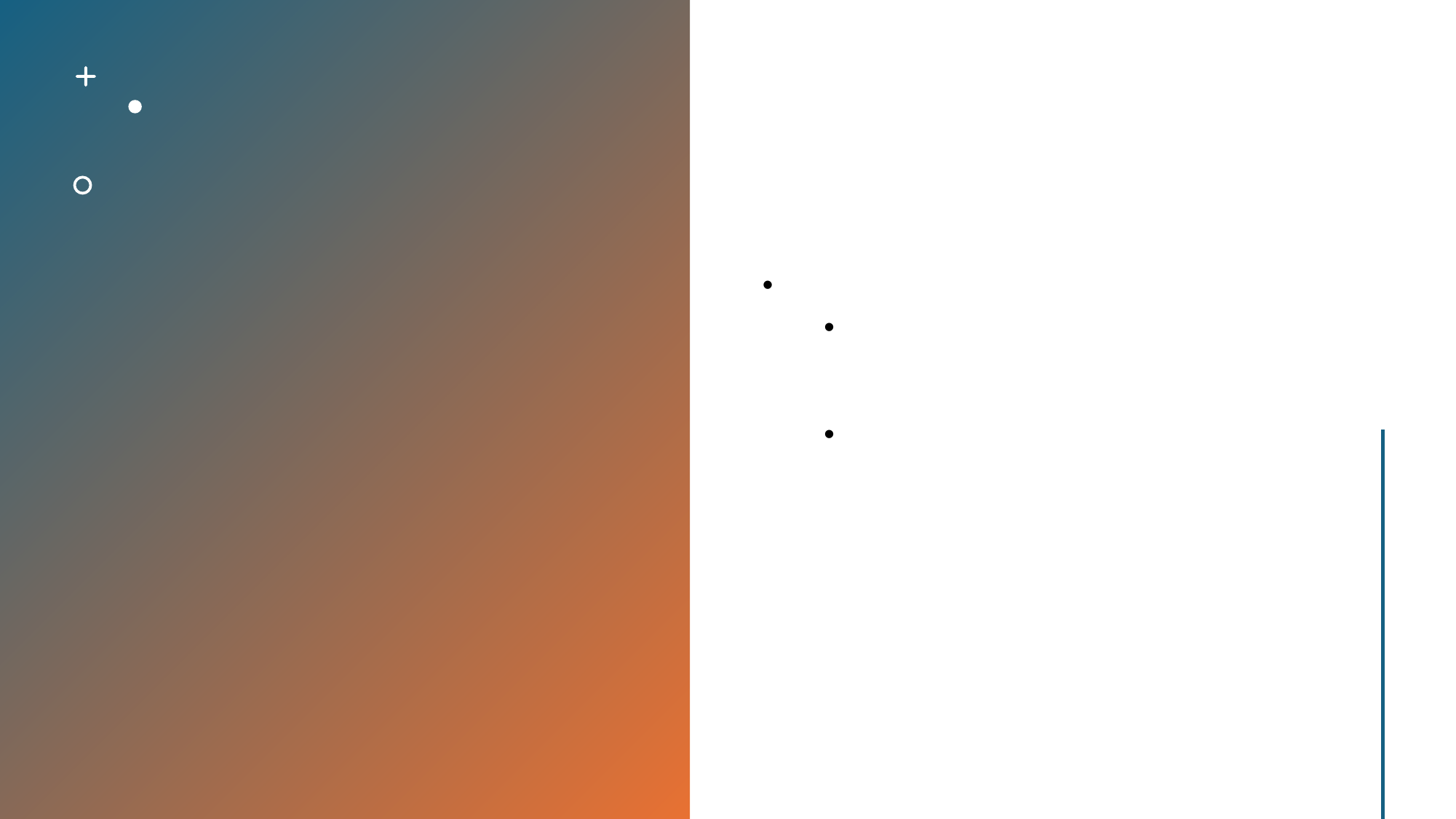

후지와라 세력의 민란
카무라 왕조의 통치는 후지와라(平氏) 세력과의 대립으로 시작되었습니다.
후지와라 세력은 헤이안 시대에 권력을 가졌던 세력으로, 카무라와의 충돌이 중세 일본의 정치적 불안을 초래했습니다.